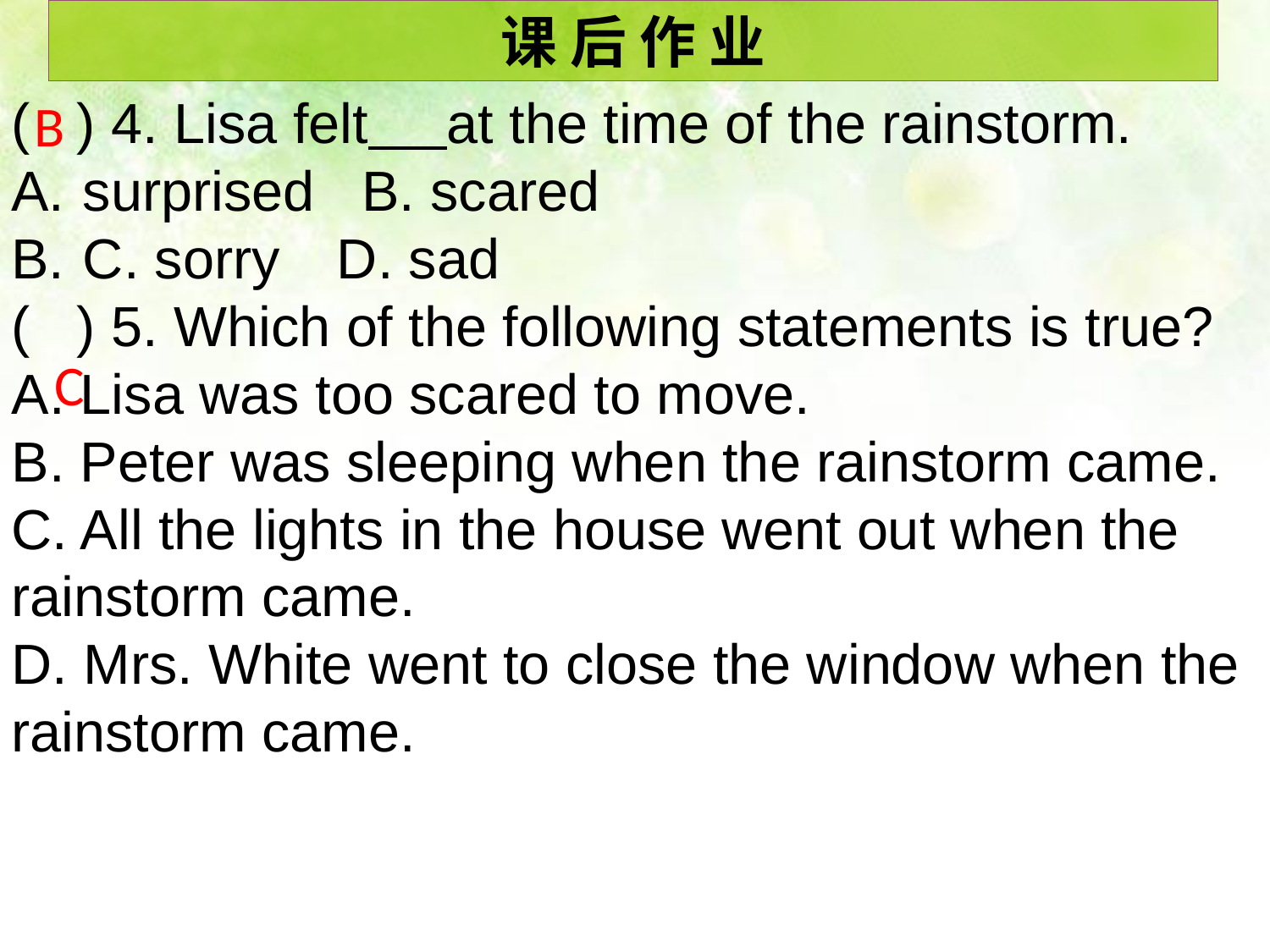

课 后 作 业
(   ) 4. Lisa felt     at the time of the rainstorm.
surprised   B. scared
C. sorry 	D. sad
(   ) 5. Which of the following statements is true?
A. Lisa was too scared to move.
B. Peter was sleeping when the rainstorm came.
C. All the lights in the house went out when the rainstorm came.
D. Mrs. White went to close the window when the rainstorm came.
B
C